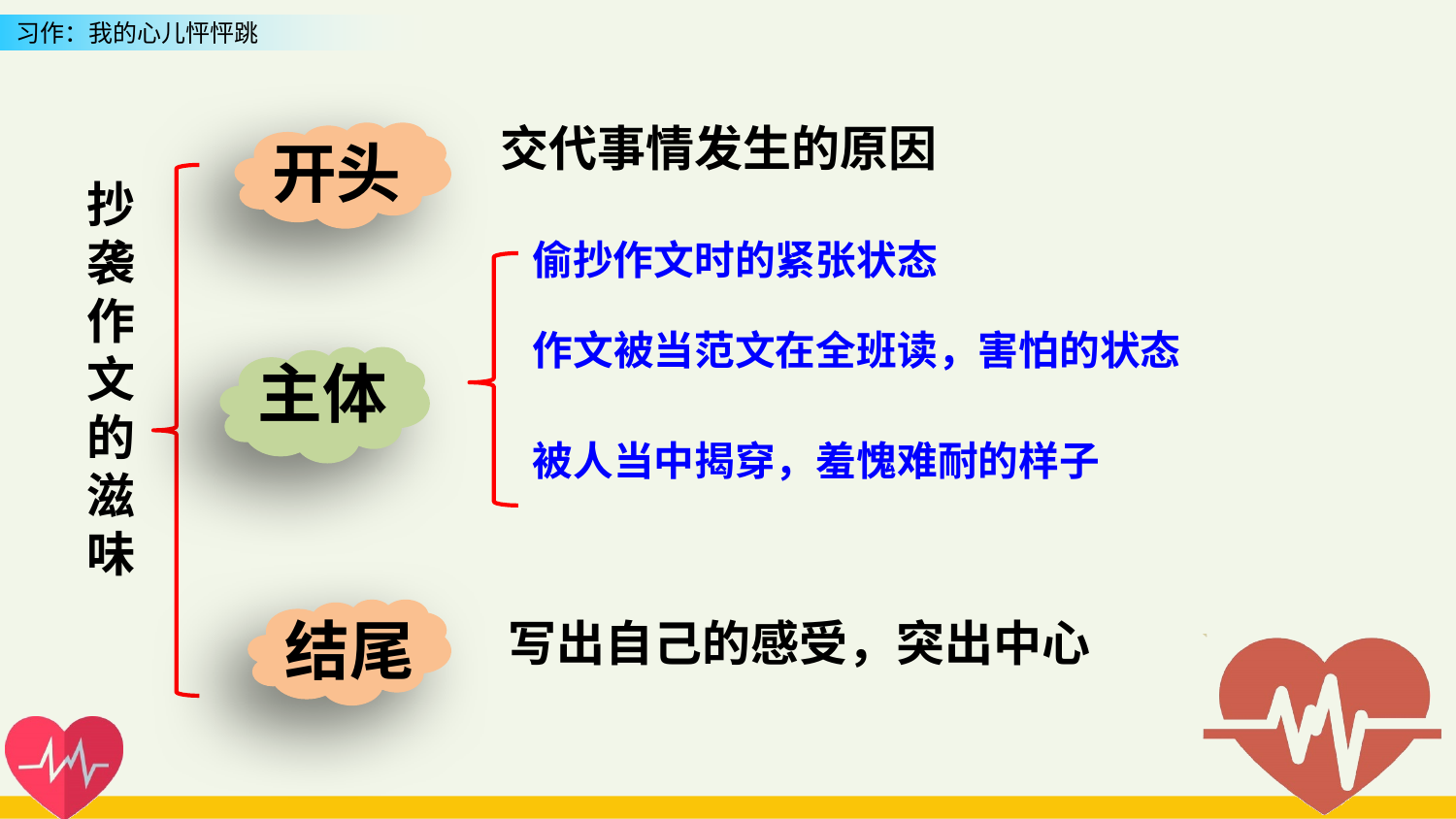

交代事情发生的原因

开头

抄袭作文的滋味
偷抄作文时的紧张状态

作文被当范文在全班读，害怕的状态
主体

被人当中揭穿，羞愧难耐的样子

结尾
写出自己的感受，突出中心